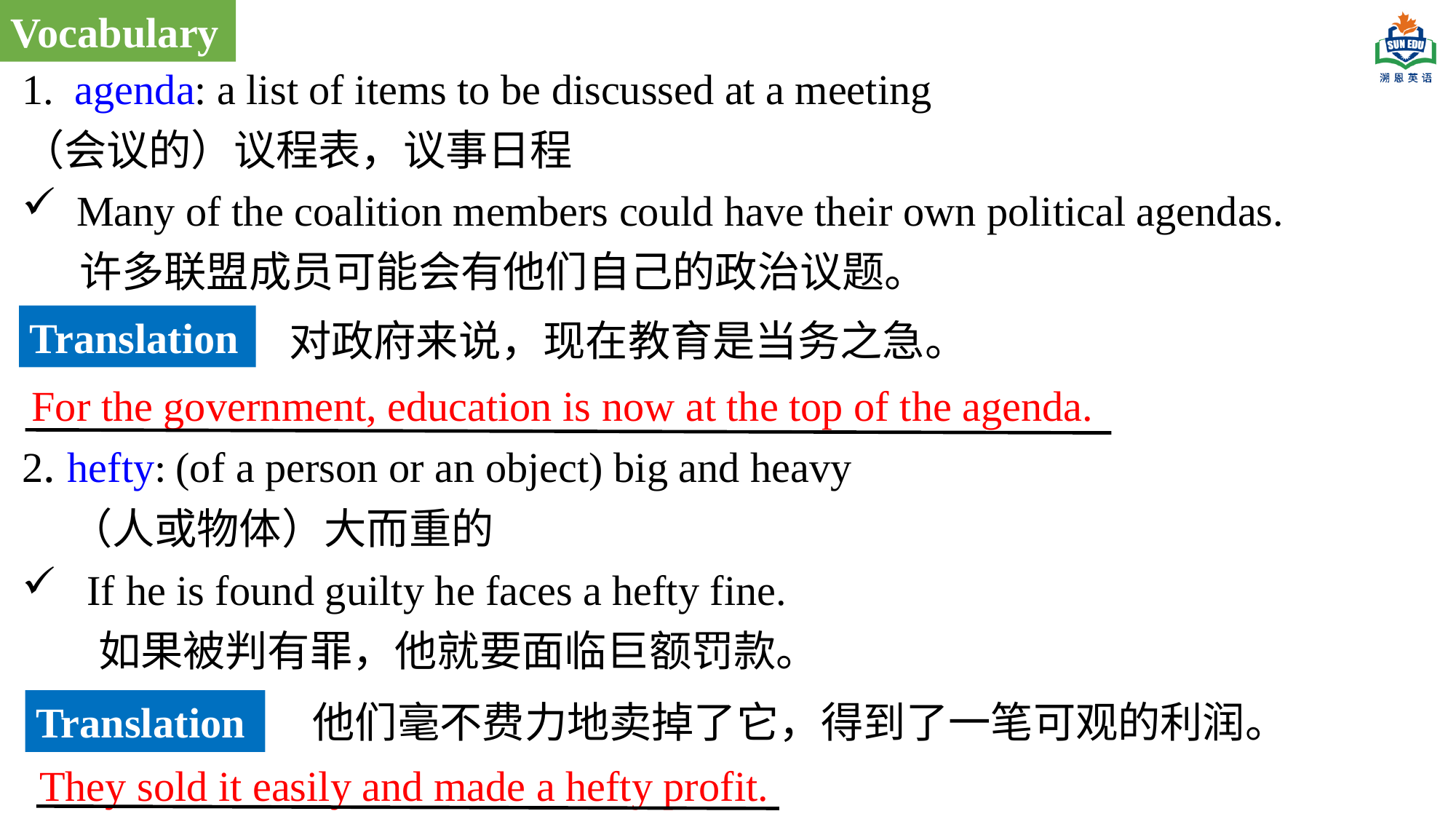

Vocabulary
1.  agenda: a list of items to be discussed at a meeting
（会议的）议程表，议事日程
Many of the coalition members could have their own political agendas.
     许多联盟成员可能会有他们自己的政治议题。

2. hefty: (of a person or an object) big and heavy
    （人或物体）大而重的
 If he is found guilty he faces a hefty fine.
       如果被判有罪，他就要面临巨额罚款。
Translation
对政府来说，现在教育是当务之急。
For the government, education is now at the top of the agenda.
Translation
他们毫不费力地卖掉了它，得到了一笔可观的利润。
They sold it easily and made a hefty profit.